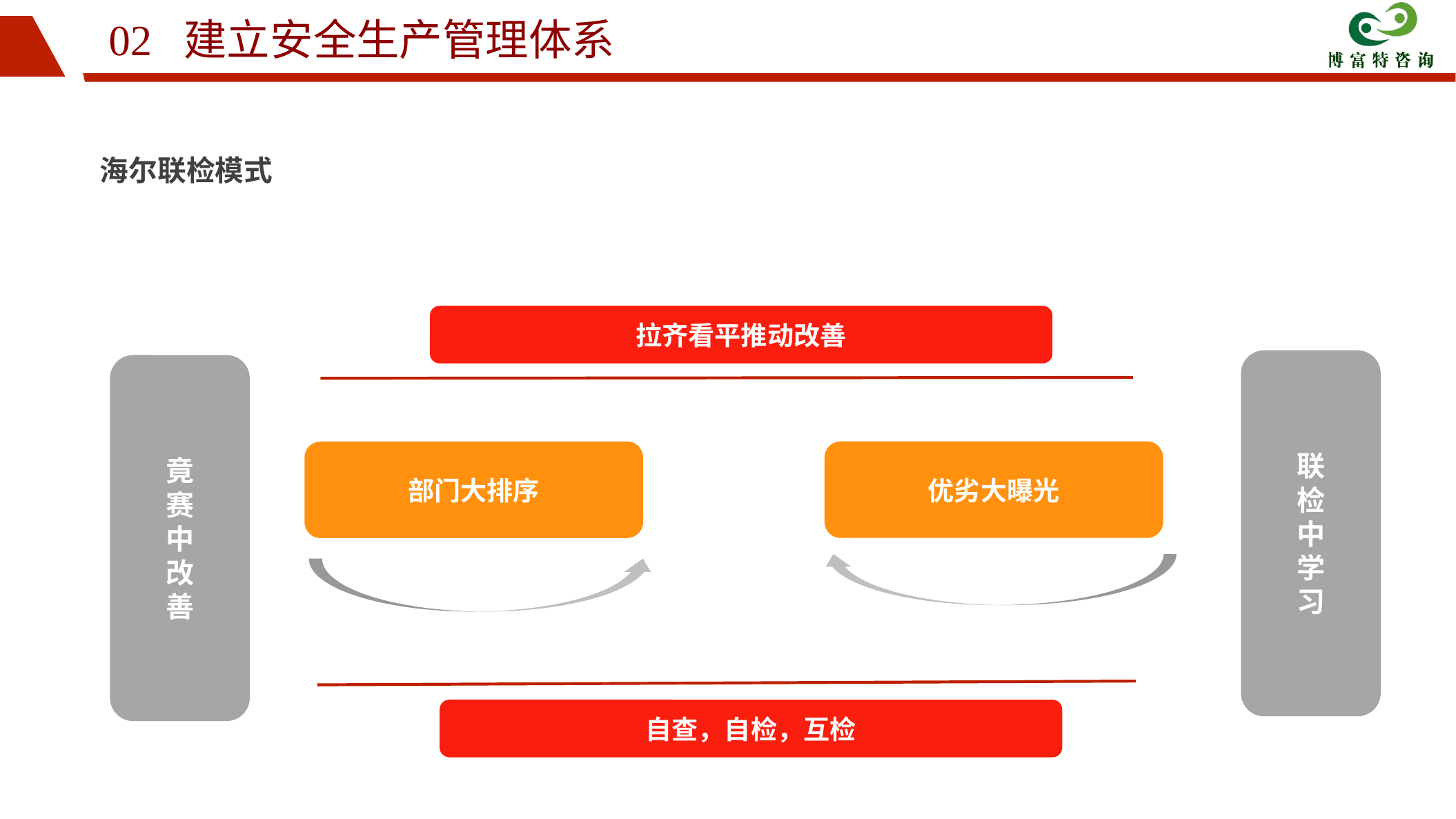

02  建立安全生产管理体系

海尔联检模式
拉齐看平推动改善
联
检
中
学
习
竟
赛
中
改
善
优劣大曝光
部门大排序

自查，自检，互检